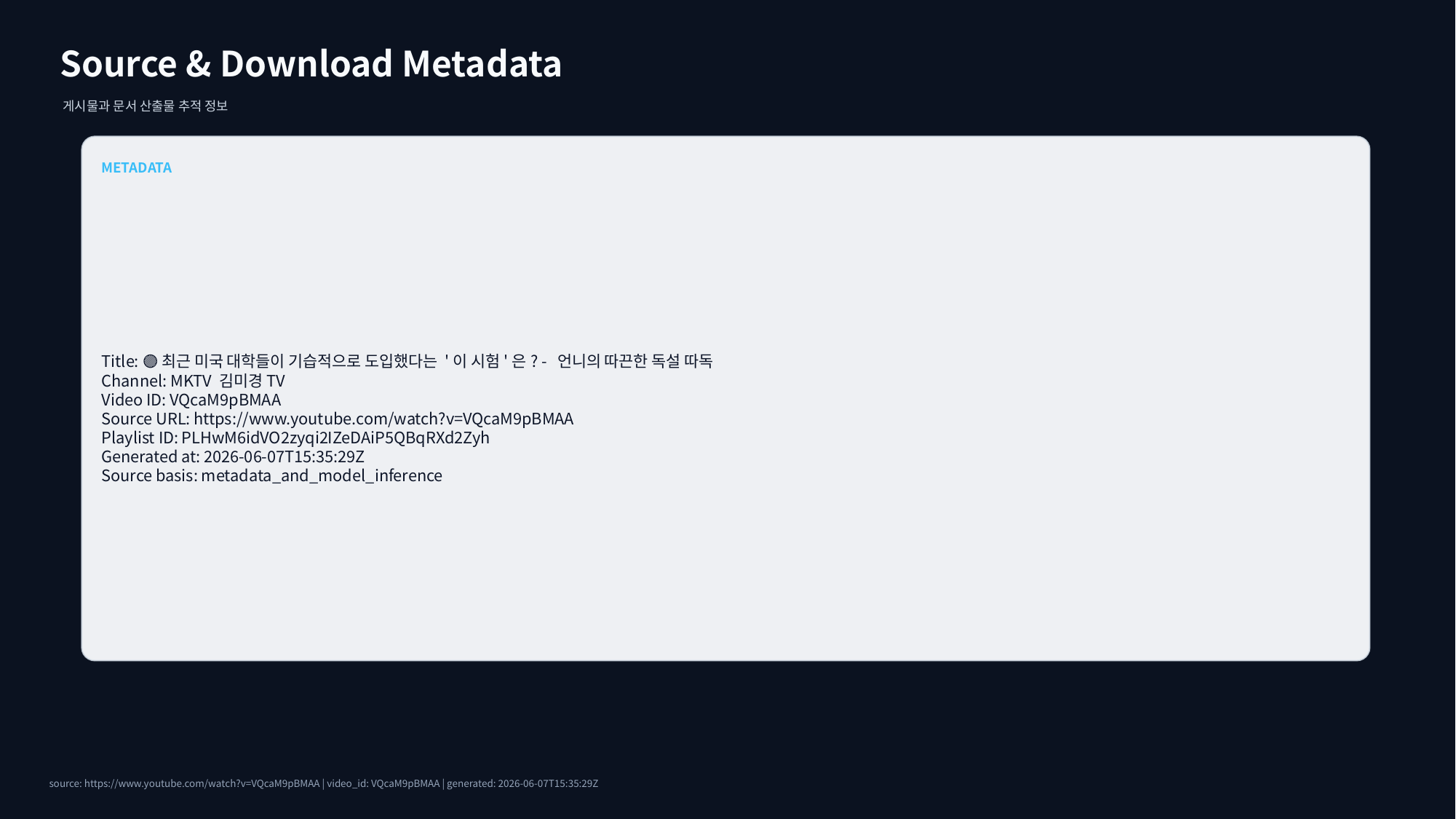

Source & Download Metadata
게시물과 문서 산출물 추적 정보

METADATA
Title: 🟣최근 미국 대학들이 기습적으로 도입했다는 '이 시험'은? -  언니의 따끈한 독설 따독
Channel: MKTV 김미경TV
Video ID: VQcaM9pBMAA
Source URL: https://www.youtube.com/watch?v=VQcaM9pBMAA
Playlist ID: PLHwM6idVO2zyqi2IZeDAiP5QBqRXd2Zyh
Generated at: 2026-06-07T15:35:29Z
Source basis: metadata_and_model_inference
source: https://www.youtube.com/watch?v=VQcaM9pBMAA | video_id: VQcaM9pBMAA | generated: 2026-06-07T15:35:29Z